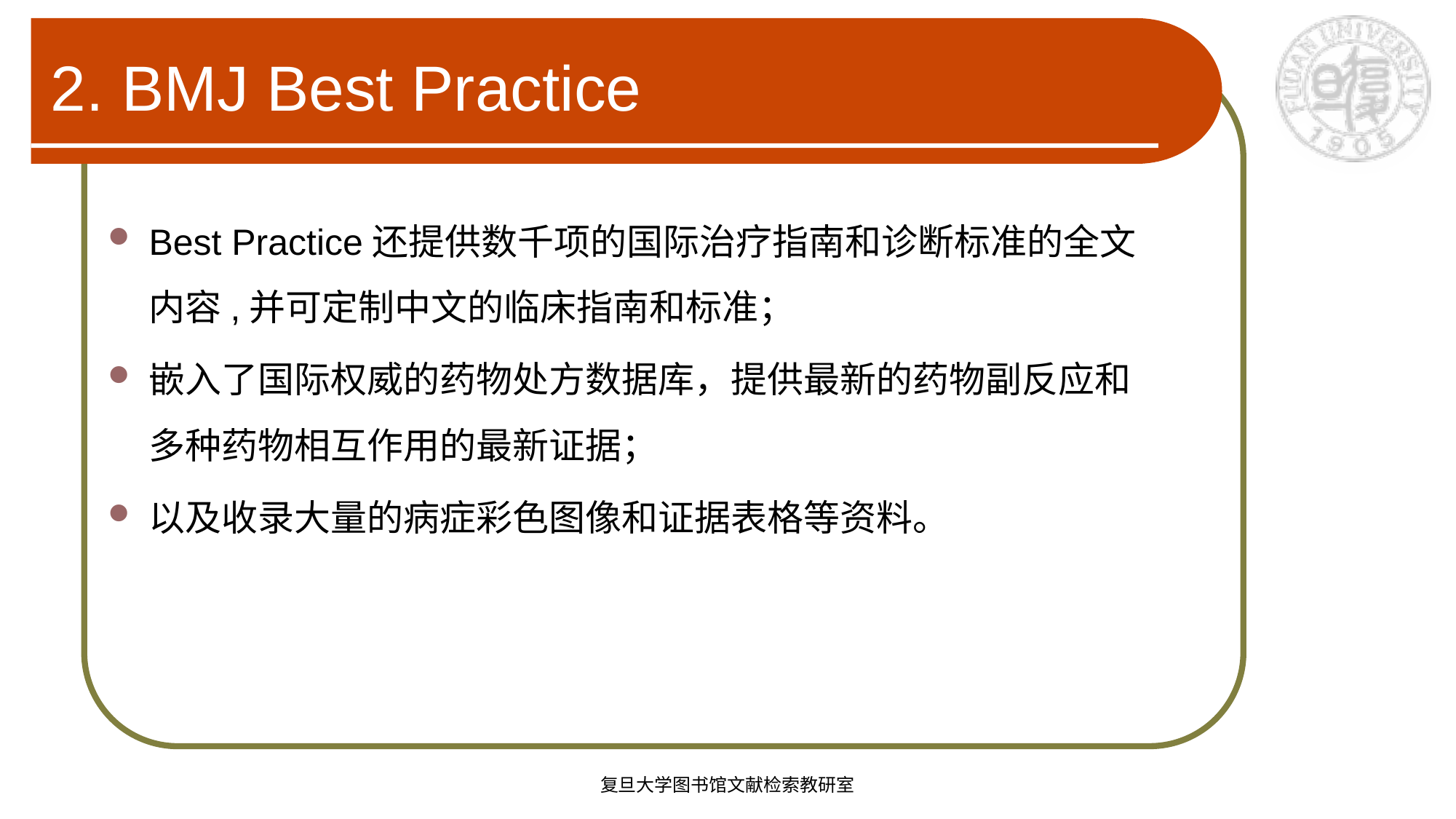

# 2. BMJ Best Practice
Best Practice还提供数千项的国际治疗指南和诊断标准的全文内容,并可定制中文的临床指南和标准；
嵌入了国际权威的药物处方数据库，提供最新的药物副反应和多种药物相互作用的最新证据；
以及收录大量的病症彩色图像和证据表格等资料。

复旦大学图书馆文献检索教研室
50